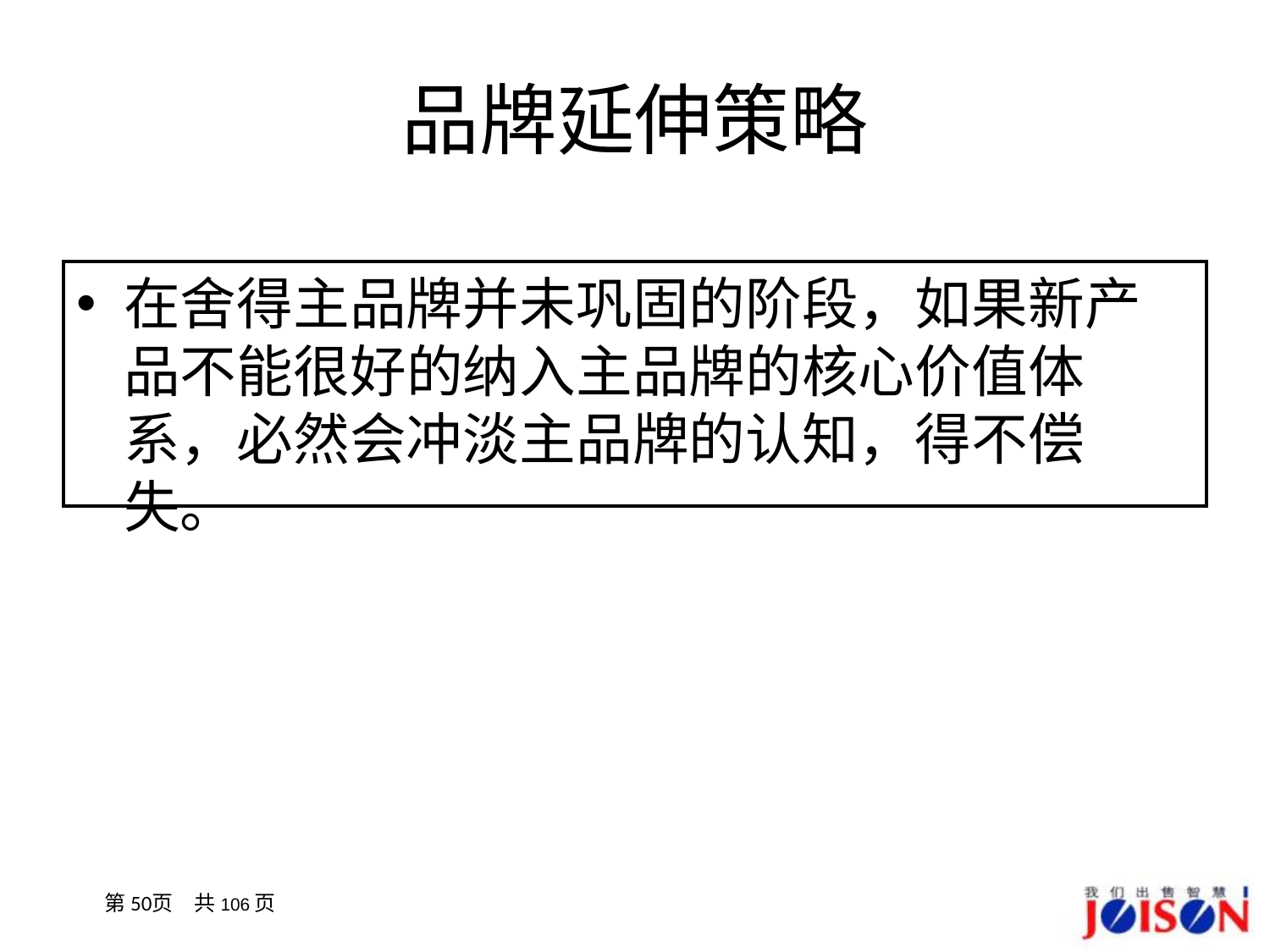

# 品牌延伸策略
在舍得主品牌并未巩固的阶段，如果新产品不能很好的纳入主品牌的核心价值体系，必然会冲淡主品牌的认知，得不偿失。